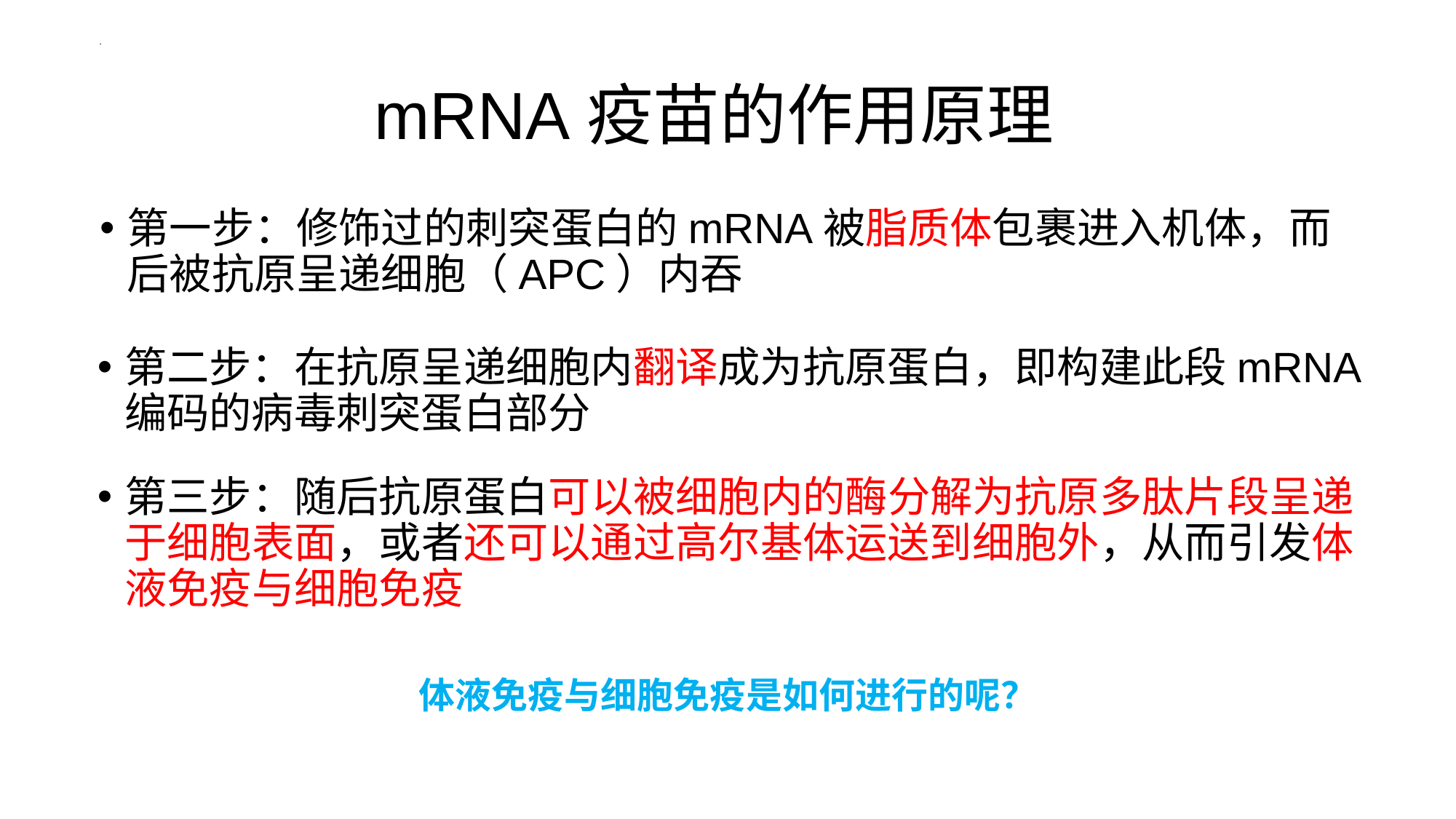

# mRNA疫苗的作用原理
第一步：修饰过的刺突蛋白的mRNA被脂质体包裹进入机体，而后被抗原呈递细胞（APC）内吞

第二步：在抗原呈递细胞内翻译成为抗原蛋白，即构建此段mRNA编码的病毒刺突蛋白部分
第三步：随后抗原蛋白可以被细胞内的酶分解为抗原多肽片段呈递于细胞表面，或者还可以通过高尔基体运送到细胞外，从而引发体液免疫与细胞免疫

体液免疫与细胞免疫是如何进行的呢？